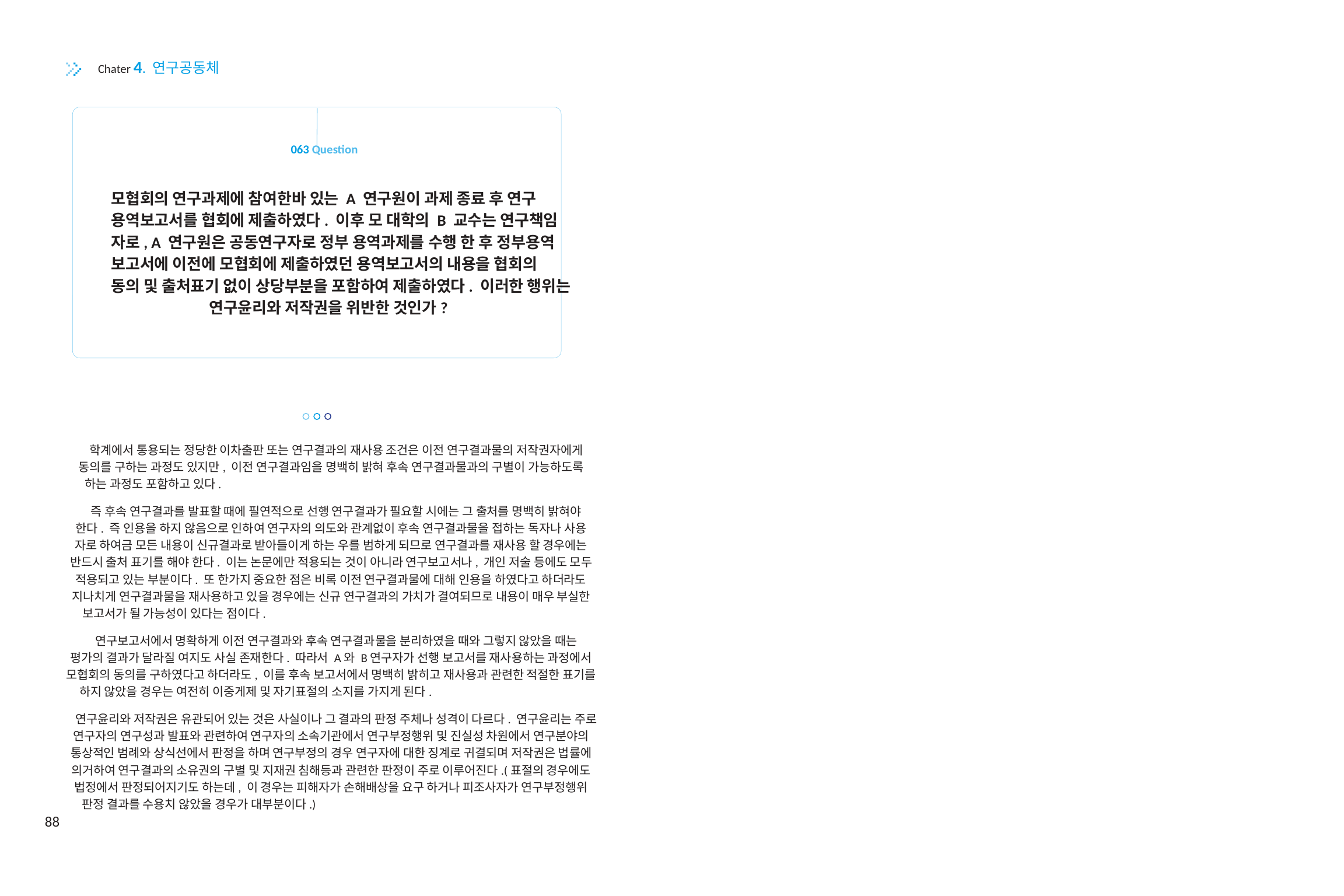

Chater 4. 연구공동체

063 Question

모협회의 연구과제에 참여한바 있는 A 연구원이 과제 종료 후 연구
용역보고서를 협회에 제출하였다. 이후 모 대학의 B 교수는 연구책임
자로, A 연구원은 공동연구자로 정부 용역과제를 수행 한 후 정부용역
보고서에 이전에 모협회에 제출하였던 용역보고서의 내용을 협회의
동의 및 출처표기 없이 상당부분을 포함하여 제출하였다. 이러한 행위는
연구윤리와 저작권을 위반한 것인가?

학계에서 통용되는 정당한 이차출판 또는 연구결과의 재사용 조건은 이전 연구결과물의 저작권자에게
동의를 구하는 과정도 있지만, 이전 연구결과임을 명백히 밝혀 후속 연구결과물과의 구별이 가능하도록
하는 과정도 포함하고 있다.
즉 후속 연구결과를 발표할 때에 필연적으로 선행 연구결과가 필요할 시에는 그 출처를 명백히 밝혀야
한다. 즉 인용을 하지 않음으로 인하여 연구자의 의도와 관계없이 후속 연구결과물을 접하는 독자나 사용
자로 하여금 모든 내용이 신규결과로 받아들이게 하는 우를 범하게 되므로 연구결과를 재사용 할 경우에는
반드시 출처 표기를 해야 한다. 이는 논문에만 적용되는 것이 아니라 연구보고서나, 개인 저술 등에도 모두
적용되고 있는 부분이다. 또 한가지 중요한 점은 비록 이전 연구결과물에 대해 인용을 하였다고 하더라도
지나치게 연구결과물을 재사용하고 있을 경우에는 신규 연구결과의 가치가 결여되므로 내용이 매우 부실한
보고서가 될 가능성이 있다는 점이다.
연구보고서에서 명확하게 이전 연구결과와 후속 연구결과물을 분리하였을 때와 그렇지 않았을 때는
평가의 결과가 달라질 여지도 사실 존재한다. 따라서 A와 B연구자가 선행 보고서를 재사용하는 과정에서
모협회의 동의를 구하였다고 하더라도, 이를 후속 보고서에서 명백히 밝히고 재사용과 관련한 적절한 표기를
하지 않았을 경우는 여전히 이중게제 및 자기표절의 소지를 가지게 된다.
연구윤리와 저작권은 유관되어 있는 것은 사실이나 그 결과의 판정 주체나 성격이 다르다. 연구윤리는 주로
연구자의 연구성과 발표와 관련하여 연구자의 소속기관에서 연구부정행위 및 진실성 차원에서 연구분야의
통상적인 범례와 상식선에서 판정을 하며 연구부정의 경우 연구자에 대한 징계로 귀결되며 저작권은 법률에
의거하여 연구결과의 소유권의 구별 및 지재권 침해등과 관련한 판정이 주로 이루어진다.(표절의 경우에도
법정에서 판정되어지기도 하는데, 이 경우는 피해자가 손해배상을 요구 하거나 피조사자가 연구부정행위
판정 결과를 수용치 않았을 경우가 대부분이다.)
88